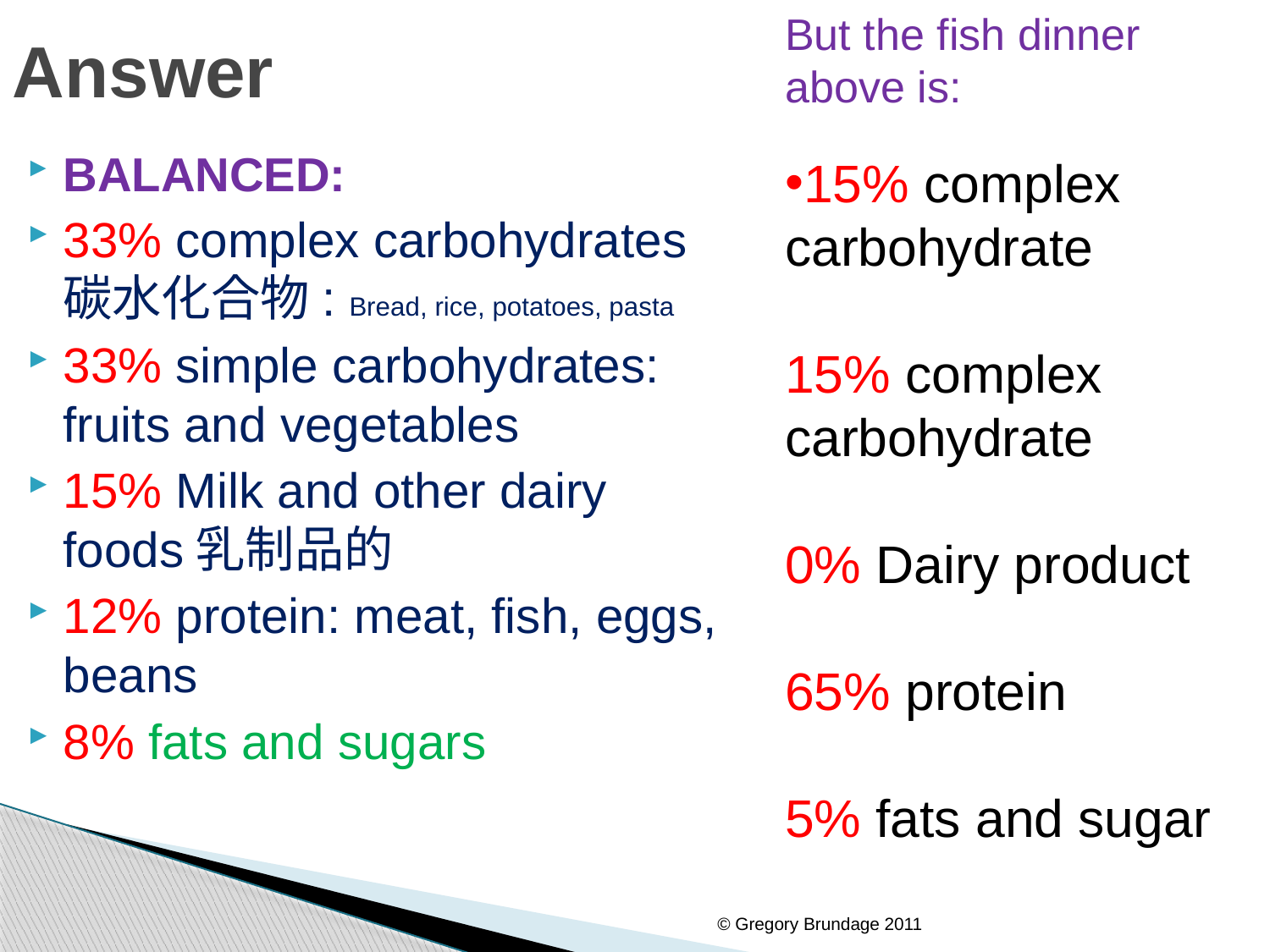

# Answer
But the fish dinner above is:

15% complex carbohydrate

15% complex carbohydrate

0% Dairy product

65% protein

5% fats and sugar

BALANCED:
33% complex carbohydrates碳水化合物: Bread, rice, potatoes, pasta
33% simple carbohydrates: fruits and vegetables
15% Milk and other dairy foods乳制品的
12% protein: meat, fish, eggs, beans
8% fats and sugars

© Gregory Brundage 2011